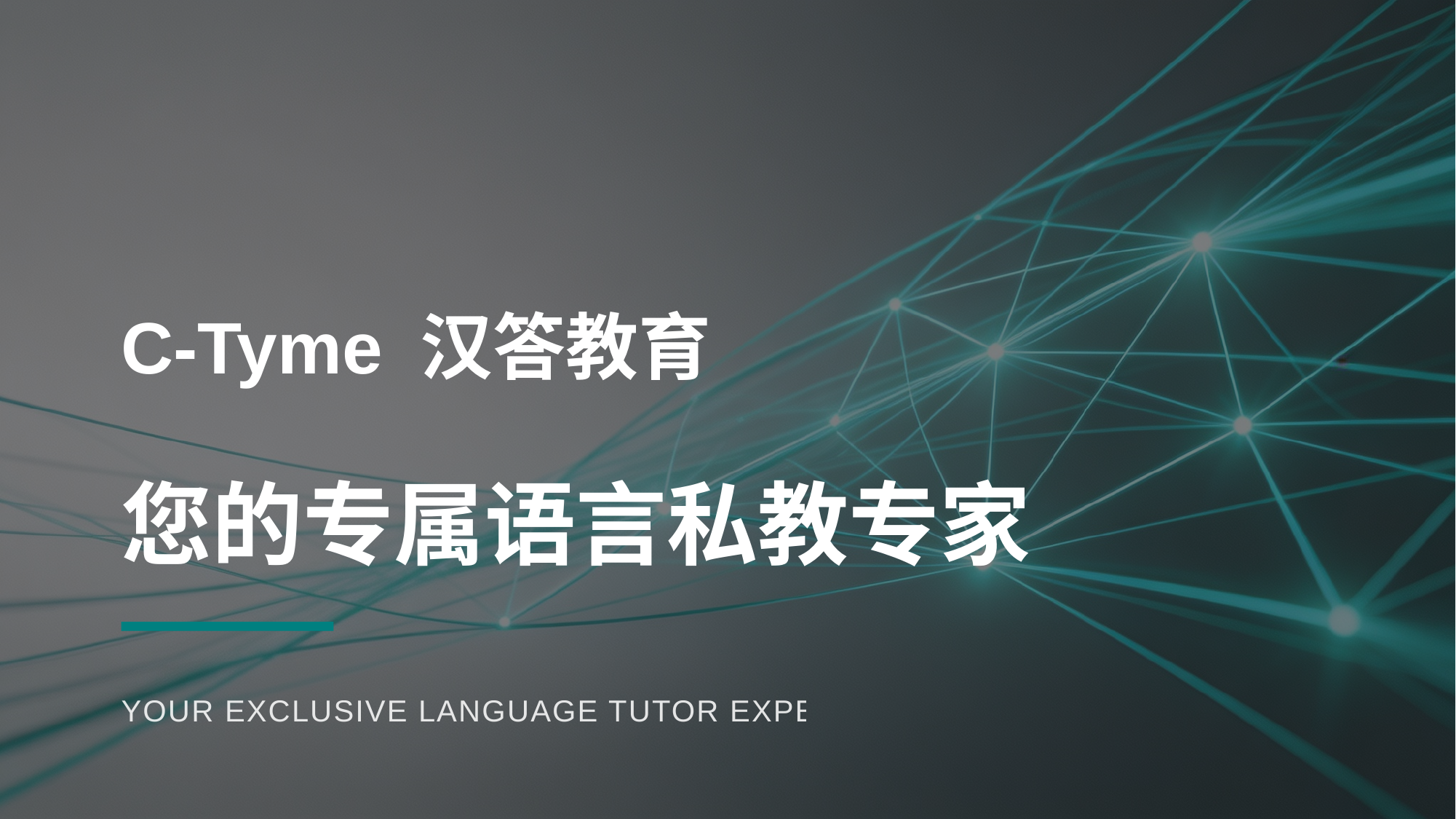

C-Tyme 汉答教育
您的专属语言私教专家

YOUR EXCLUSIVE LANGUAGE TUTOR EXPERT